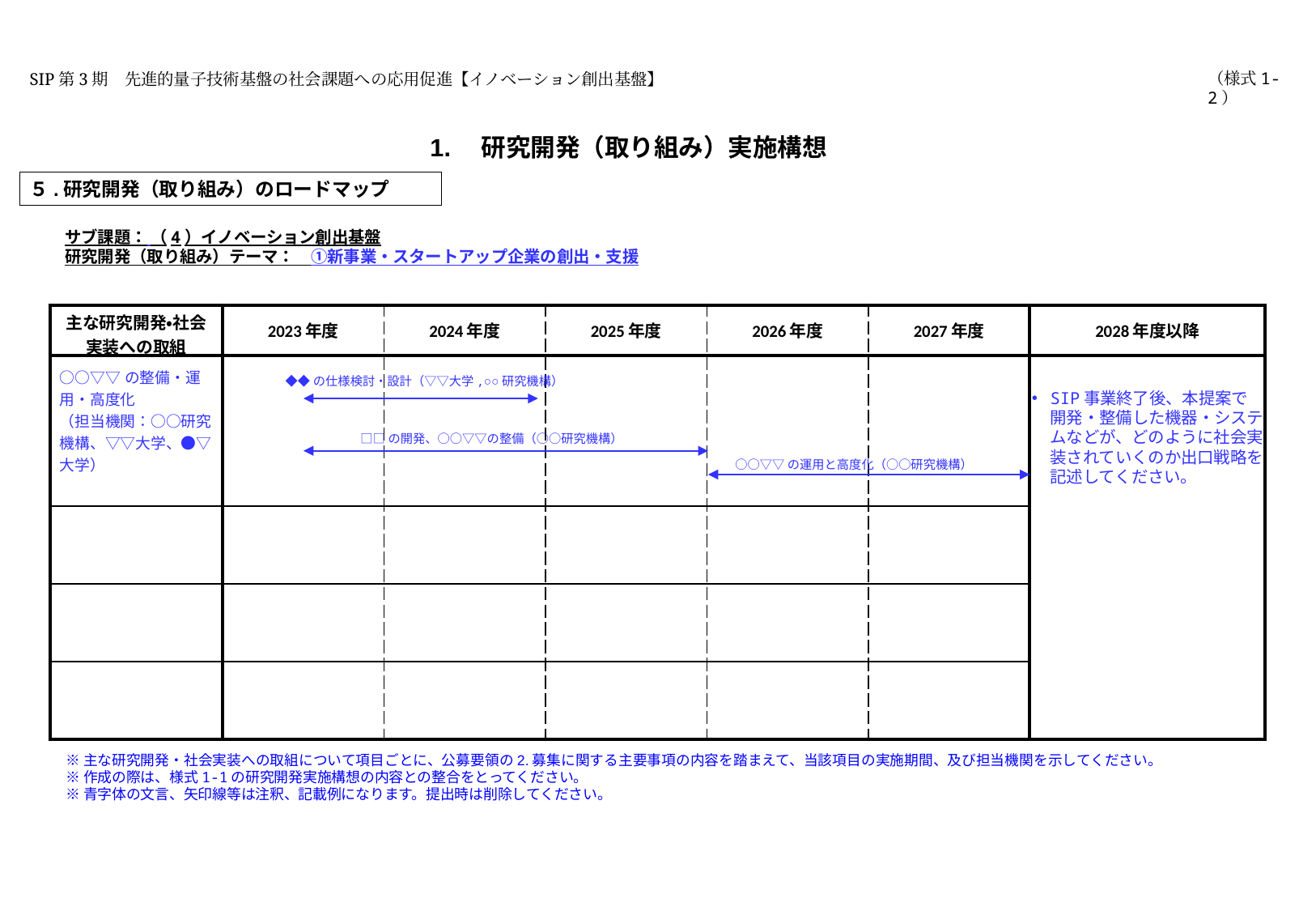

（様式1-2）
SIP第3期　先進的量子技術基盤の社会課題への応用促進【イノベーション創出基盤】
1.　研究開発（取り組み）実施構想
５.研究開発（取り組み）のロードマップ
サブ課題： （4）イノベーション創出基盤
研究開発（取り組み）テーマ：　①新事業・スタートアップ企業の創出・支援
| 主な研究開発・社会実装への取組 | 2023年度 | 2024年度 | 2025年度 | 2026年度 | 2027年度 | 2028年度以降 |
| --- | --- | --- | --- | --- | --- | --- |
| ○○▽▽の整備・運用・高度化 （担当機関：○○研究機構、▽▽大学、●▽大学） |  |  |  |  |  |  |
|  |  |  |  |  |  |  |
|  |  |  |  |  |  |  |
|  |  |  |  |  |  |  |
◆◆の仕様検討・設計（▽▽大学,○○研究機構）
SIP事業終了後、本提案で開発・整備した機器・システムなどが、どのように社会実装されていくのか出口戦略を記述してください。
□□の開発、○○▽▽の整備（○○研究機構）
○○▽▽の運用と高度化（○○研究機構）
※主な研究開発・社会実装への取組について項目ごとに、公募要領の2.募集に関する主要事項の内容を踏まえて、当該項目の実施期間、及び担当機関を示してください。
※作成の際は、様式1-1の研究開発実施構想の内容との整合をとってください。
※青字体の文言、矢印線等は注釈、記載例になります。提出時は削除してください。